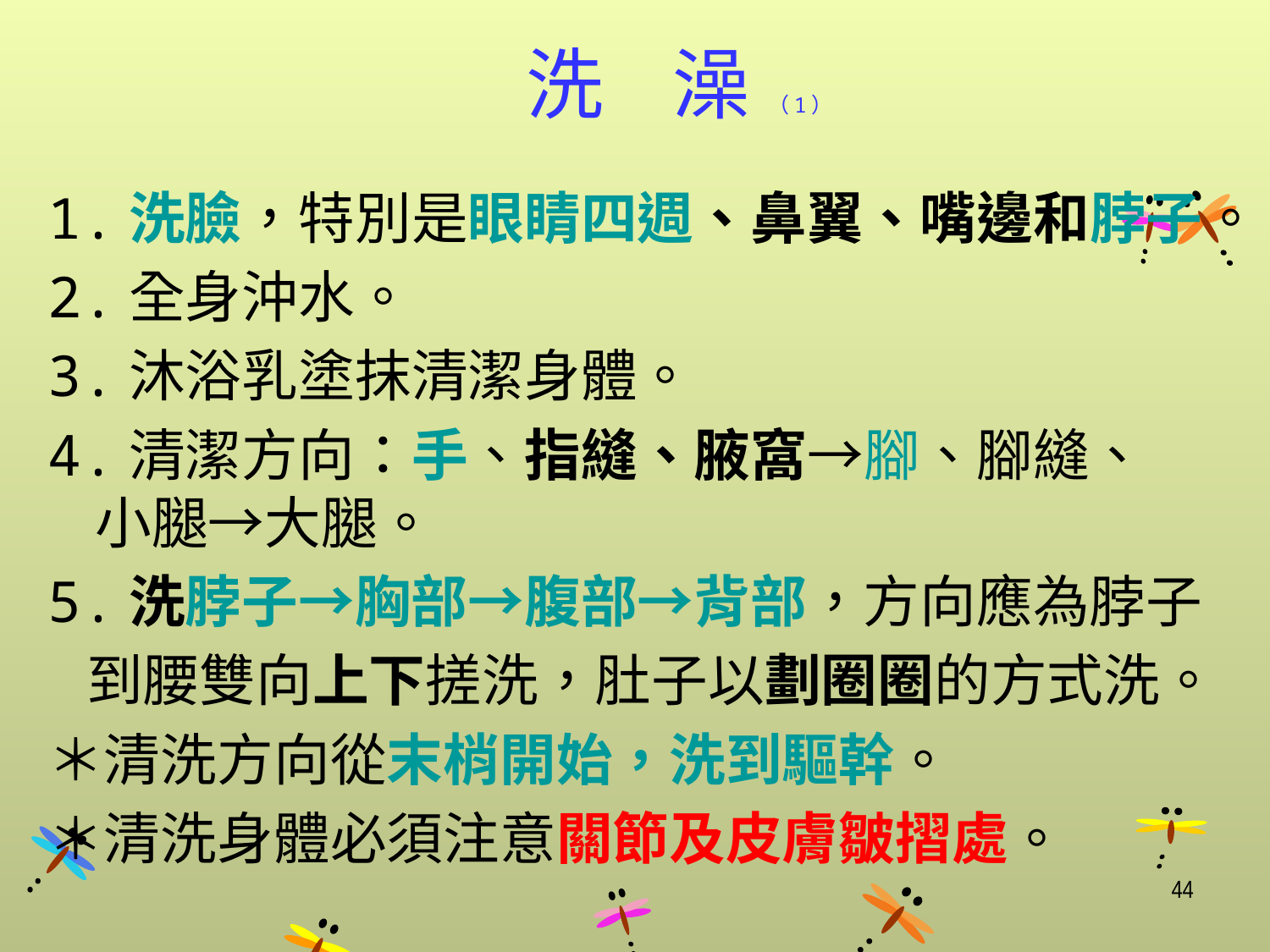

# 洗    澡 （1）
1.洗臉，特別是眼睛四週、鼻翼、嘴邊和脖子。
2.全身沖水。
3.沐浴乳塗抹清潔身體。
4.清潔方向：手、指縫、腋窩→腳、腳縫、      小腿→大腿。
5.洗脖子→胸部→腹部→背部，方向應為脖子
  到腰雙向上下搓洗，肚子以劃圈圈的方式洗。
＊清洗方向從末梢開始，洗到驅幹。
＊清洗身體必須注意關節及皮膚皺摺處。

44